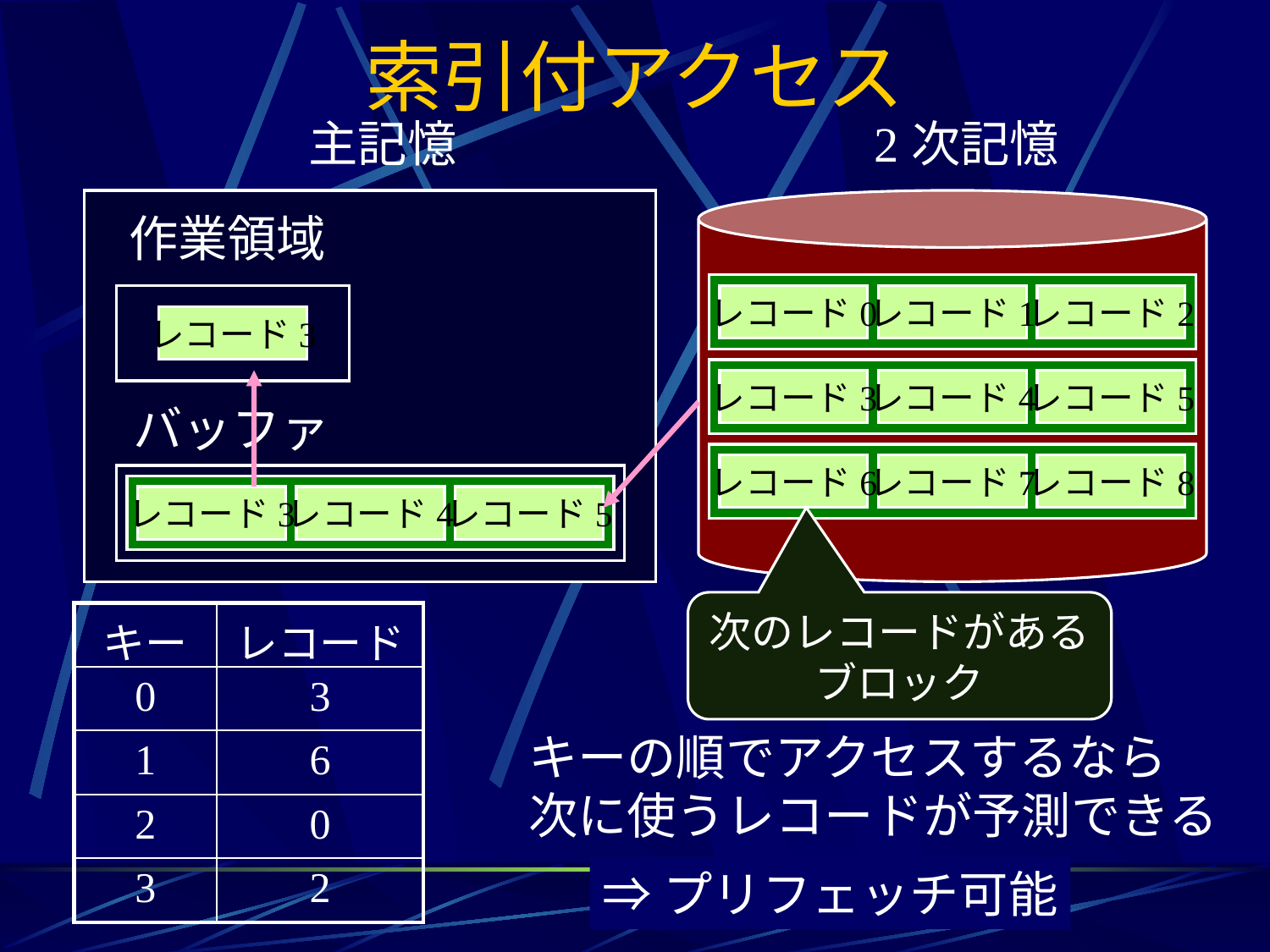

# 索引付アクセス
主記憶
2次記憶

作業領域

レコード0
レコード1
レコード2
レコード3

レコード3
レコード4
レコード5
バッファ

レコード6
レコード7
レコード8

レコード3
レコード4
レコード5
次のレコードがある
ブロック
| キー | レコード |
| --- | --- |
| 0 | 3 |
| 1 | 6 |
| 2 | 0 |
| 3 | 2 |
キーの順でアクセスするなら
次に使うレコードが予測できる
⇒プリフェッチ可能